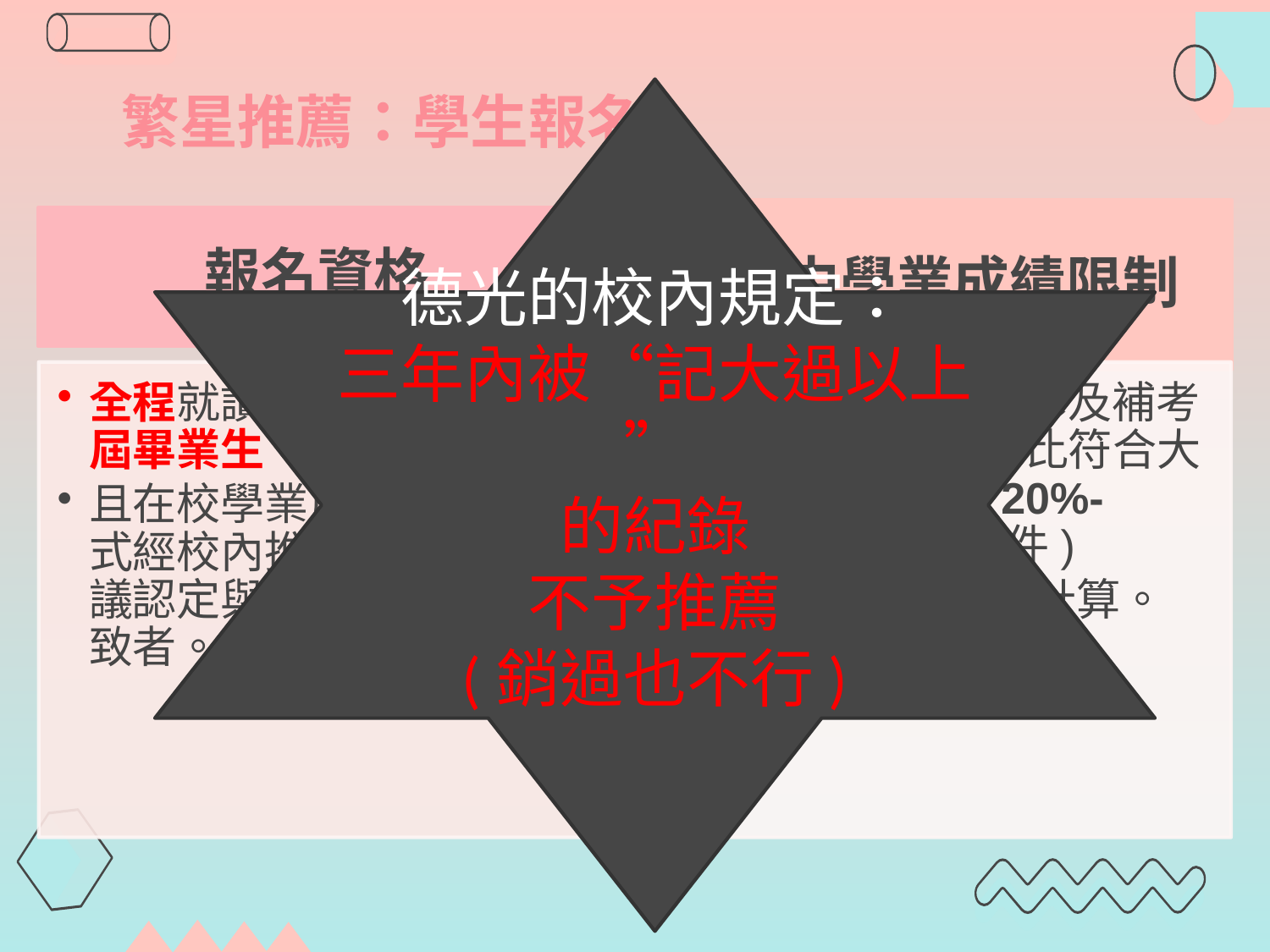

繁星推薦：學生報名
德光的校內規定：
三年內被“記大過以上”
的紀錄
不予推薦
(銷過也不行)

報名資格
全程就讀同一所高中應屆畢業生。
且在校學業成績評比方式經校內推薦委員會審議認定與所有在校生一致者。
高中學業成績限制
學業總平均(重修及補考前)校排名百分比符合大學之規定 (前20%-50%)。(如附件)
舞蹈班成績單獨計算。本校無特別班。